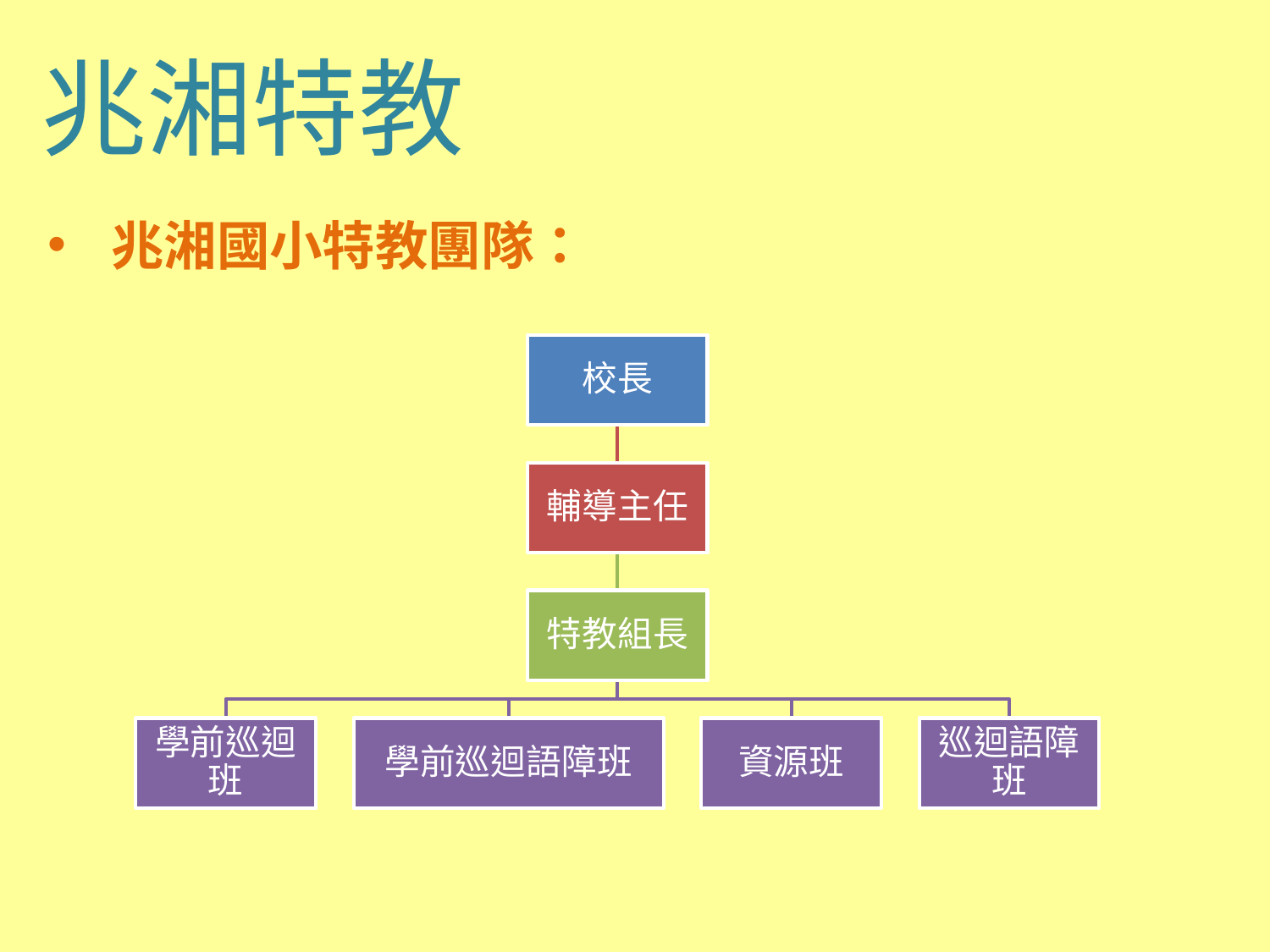

# 兆湘特教
兆湘國小特教團隊：

校長
輔導主任
特教組長
學前巡迴班
學前巡迴語障班
資源班
巡迴語障班